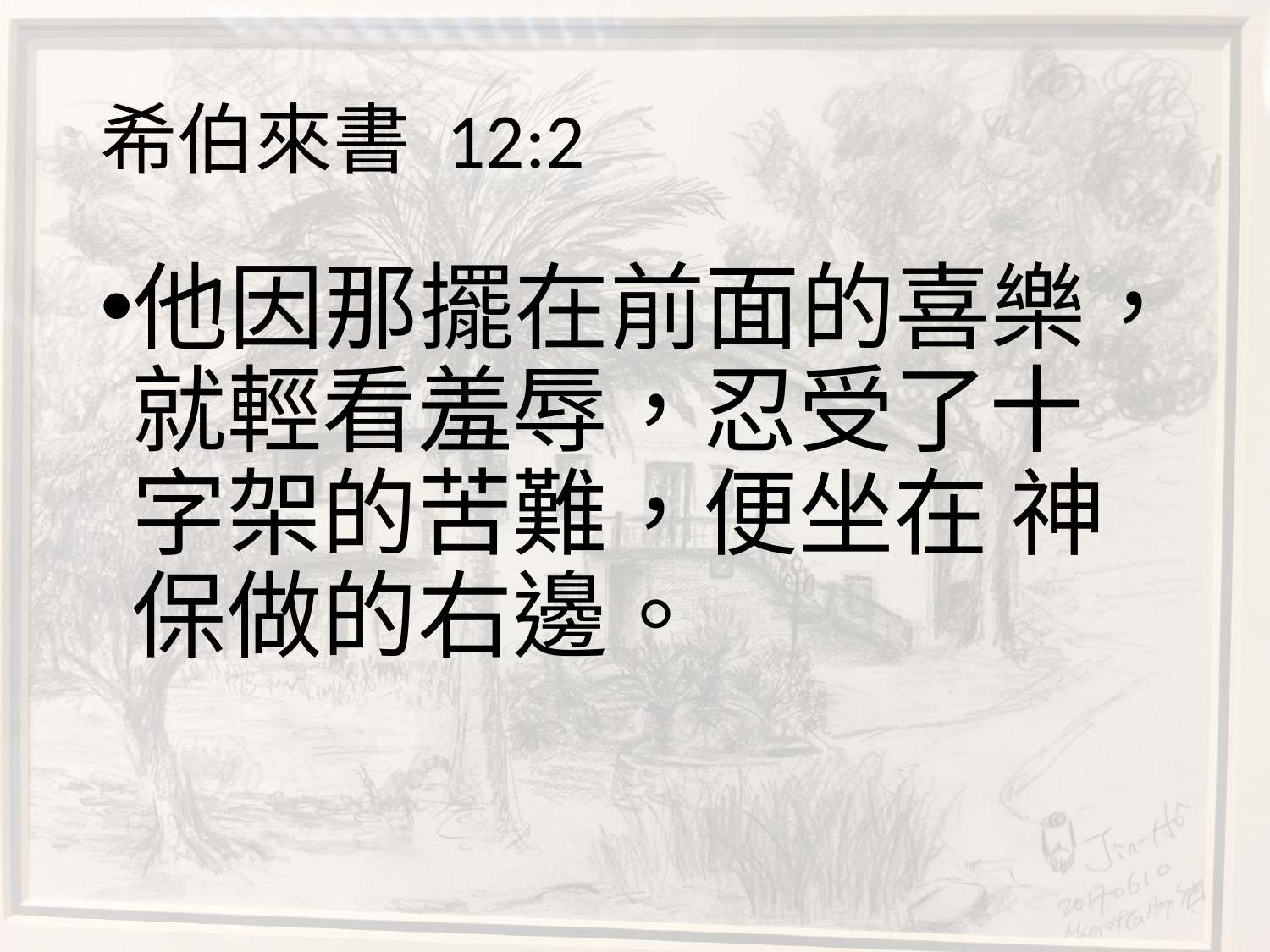

# 希伯來書 12:2
他因那擺在前面的喜樂，就輕看羞辱，忍受了十字架的苦難，便坐在 神保做的右邊。